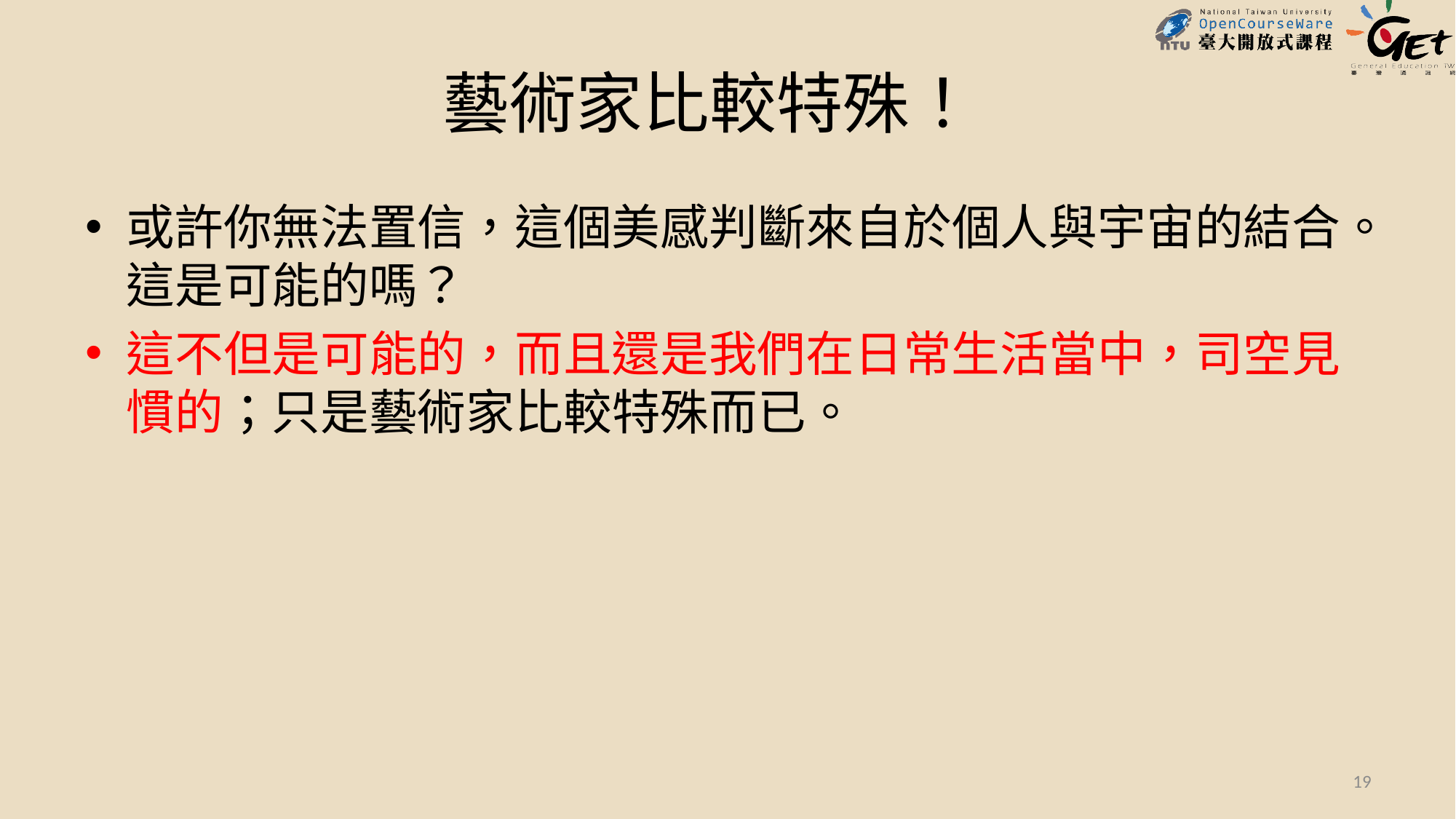

# 藝術家比較特殊！
或許你無法置信，這個美感判斷來自於個人與宇宙的結合。這是可能的嗎？
這不但是可能的，而且還是我們在日常生活當中，司空見慣的；只是藝術家比較特殊而已。
19